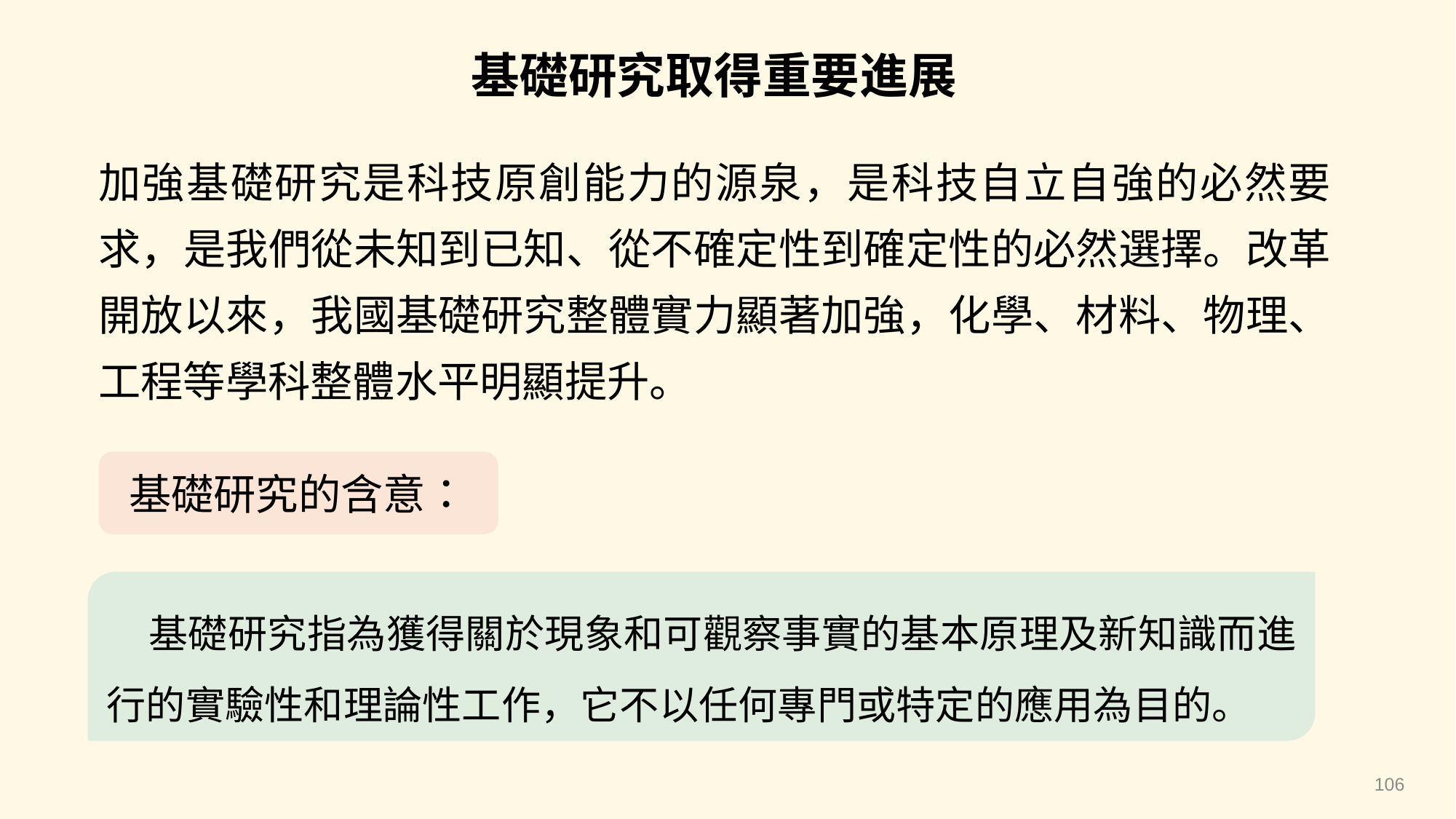

基礎研究取得重要進展
加強基礎研究是科技原創能力的源泉，是科技自立自強的必然要求，是我們從未知到已知、從不確定性到確定性的必然選擇。改革開放以來，我國基礎研究整體實力顯著加強，化學、材料、物理、工程等學科整體水平明顯提升。

基礎研究的含意：
    基礎研究指為獲得關於現象和可觀察事實的基本原理及新知識而進行的實驗性和理論性工作，它不以任何專門或特定的應用為目的。